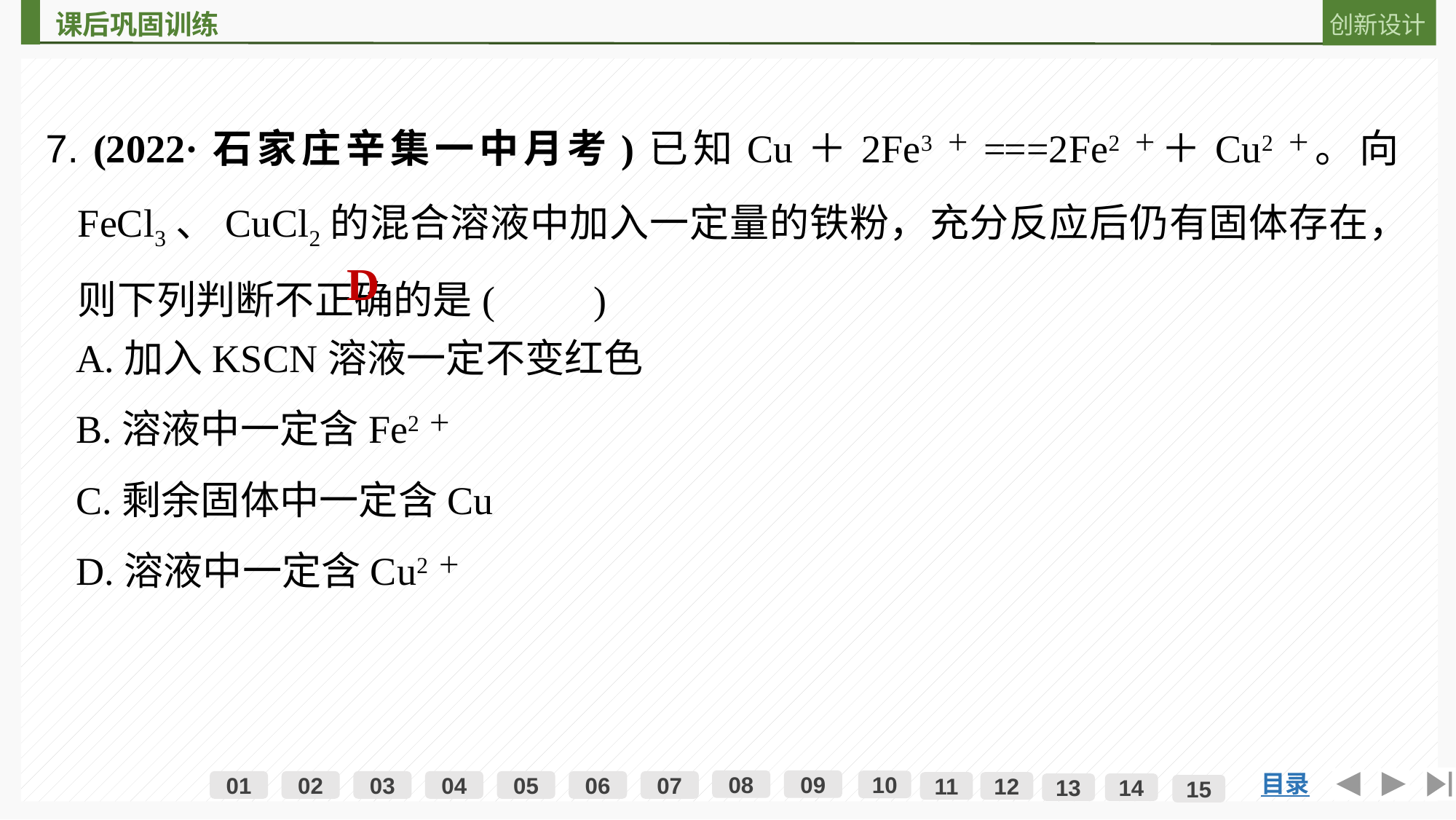

7. (2022·石家庄辛集一中月考)已知Cu＋2Fe3＋===2Fe2＋＋Cu2＋。向FeCl3、CuCl2的混合溶液中加入一定量的铁粉，充分反应后仍有固体存在，则下列判断不正确的是(　　)
D
A.加入KSCN溶液一定不变红色
B.溶液中一定含Fe2＋
C.剩余固体中一定含Cu
D.溶液中一定含Cu2＋